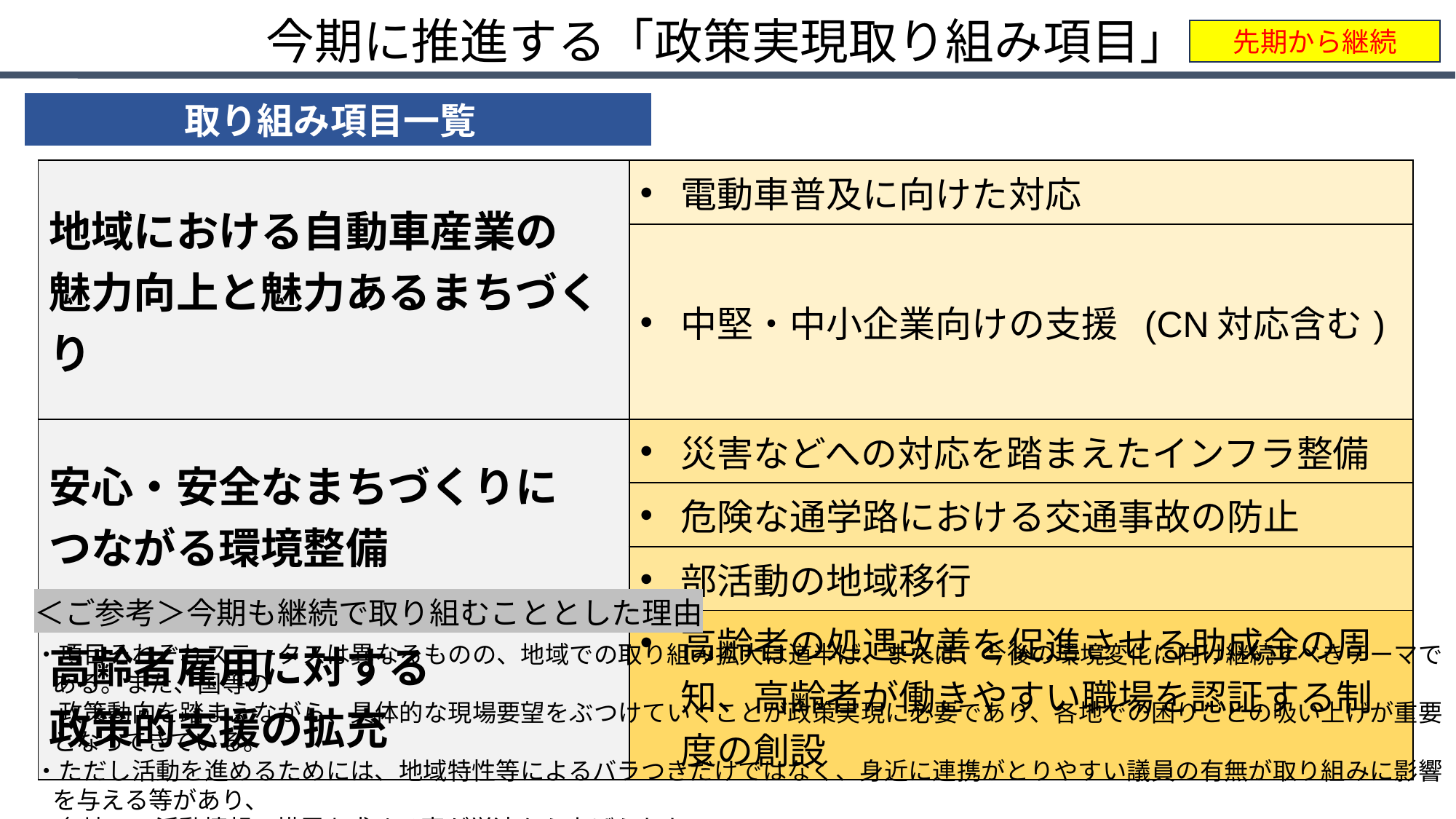

今期に推進する「政策実現取り組み項目」
先期から継続

取り組み項目一覧
| 地域における自動車産業の 魅力向上と魅力あるまちづくり | 電動車普及に向けた対応 |
| --- | --- |
|  | 中堅・中小企業向けの支援 (CN対応含む) |
| 安心・安全なまちづくりに つながる環境整備 | 災害などへの対応を踏まえたインフラ整備 |
|  | 危険な通学路における交通事故の防止 |
|  | 部活動の地域移行 |
| 高齢者雇用に対する 政策的支援の拡充 | 高齢者の処遇改善を促進させる助成金の周知、高齢者が働きやすい職場を認証する制度の創設 |
＜ご参考＞今期も継続で取り組むこととした理由

・項目それぞれステータスは異なるものの、地域での取り組み拡大は道半ば、または、今後の環境変化に向け継続すべきテーマである。また、国等の
　政策動向を踏まえながら、具体的な現場要望をぶつけていくことが政策実現に必要であり、各地での困りごとの吸い上げが重要となってきている。
・ただし活動を進めるためには、地域特性等によるバラつきだけではなく、身近に連携がとりやすい議員の有無が取り組みに影響を与える等があり、
　各地での活動情報の横展を求める声が労連から上げられた。
・加えて、今期は、各労連/組織内議員が積みあげた各地域での活動を国会議員と連携させて、更なる支援者拡大つなげていく必要がある。
・上記踏まえ、項目変更をせず、政府動向の情報発信、労連/組織内議員間での事例共有や声の集約を強化するといった活動推進に注力する